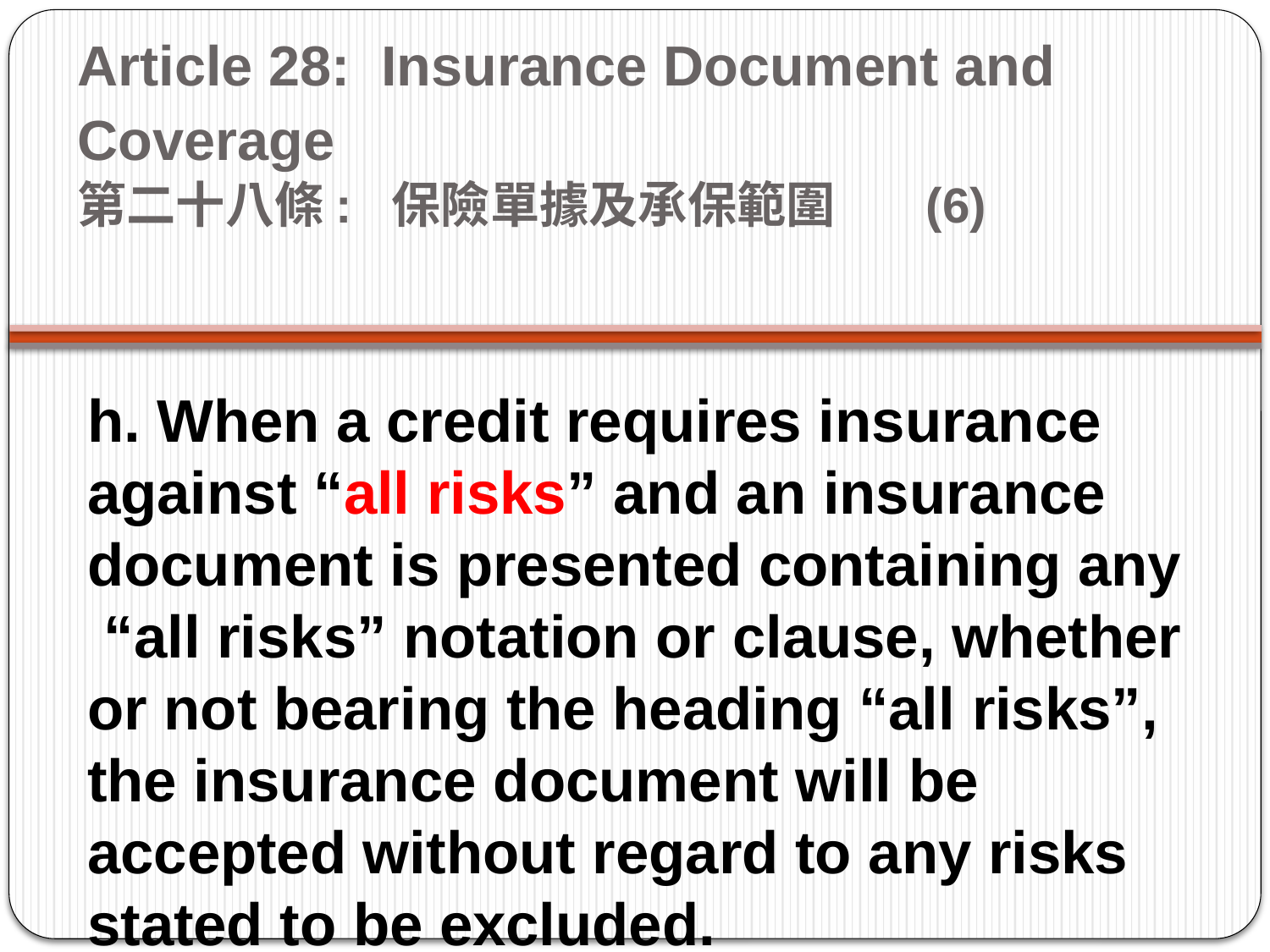

# Article 28:  Insurance Document and Coverage     第二十八條:  保險單據及承保範圍       (6)
h. When a credit requires insurance against “all risks” and an insurance document is presented containing any  “all risks” notation or clause, whether or not bearing the heading “all risks”, the insurance document will be accepted without regard to any risks stated to be excluded.